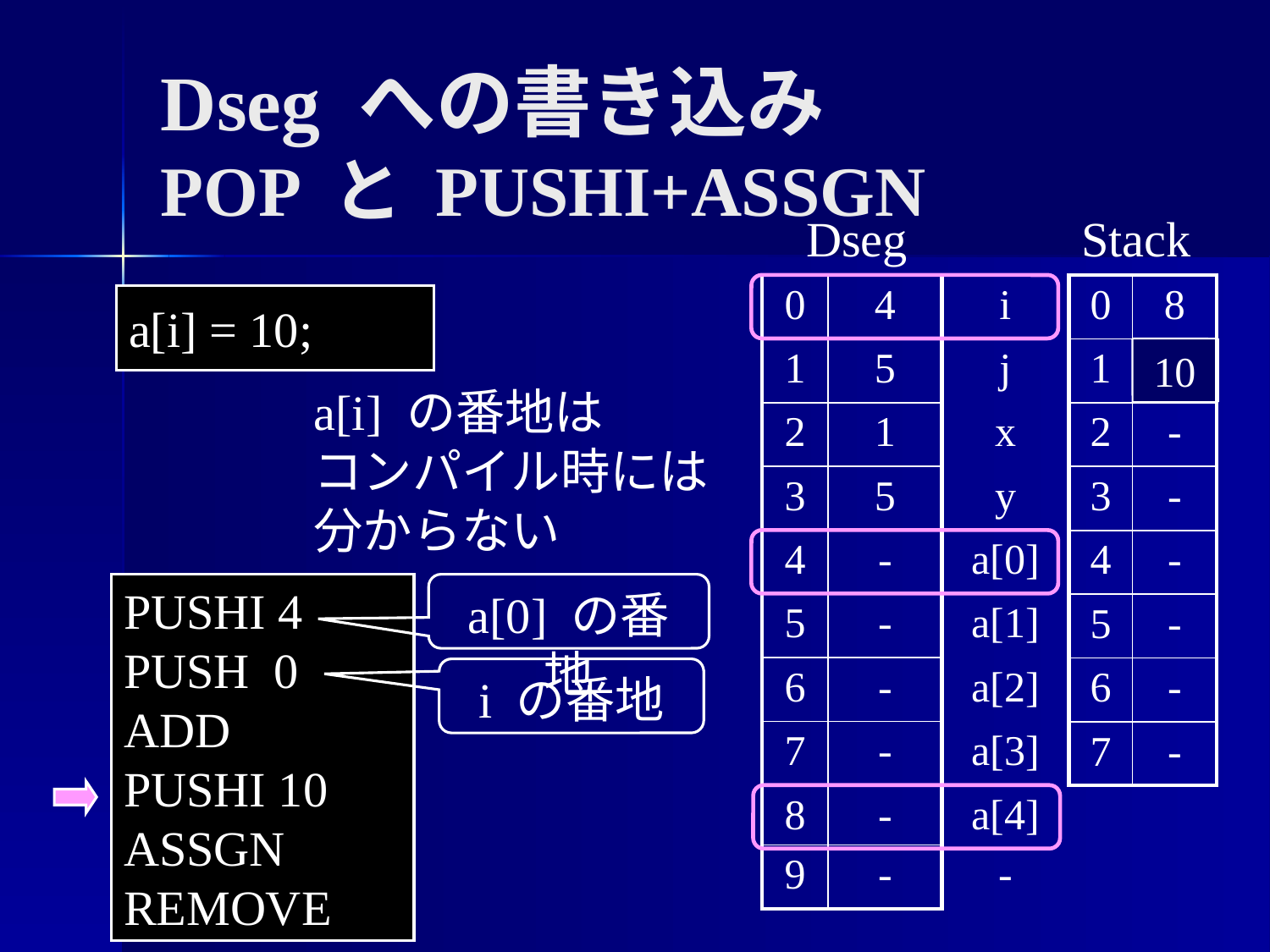

Dseg への書き込み
POP と PUSHI+ASSGN
Dseg
Stack

| 0 | 4 | i |
| --- | --- | --- |
| 1 | 5 | j |
| 2 | 1 | x |
| 3 | 5 | y |
| 4 | - | a[0] |
| 5 | - | a[1] |
| 6 | - | a[2] |
| 7 | - | a[3] |
| 8 | - | a[4] |
| 9 | - | - |
| 0 | 8 |
| --- | --- |
| 1 | - |
| 2 | - |
| 3 | - |
| 4 | - |
| 5 | - |
| 6 | - |
| 7 | - |
a[i] = 10;
10

a[i] の番地は
コンパイル時には
分からない

PUSHI 4
PUSH  0
ADD
PUSHI 10
ASSGN
REMOVE
a[0] の番地
i の番地